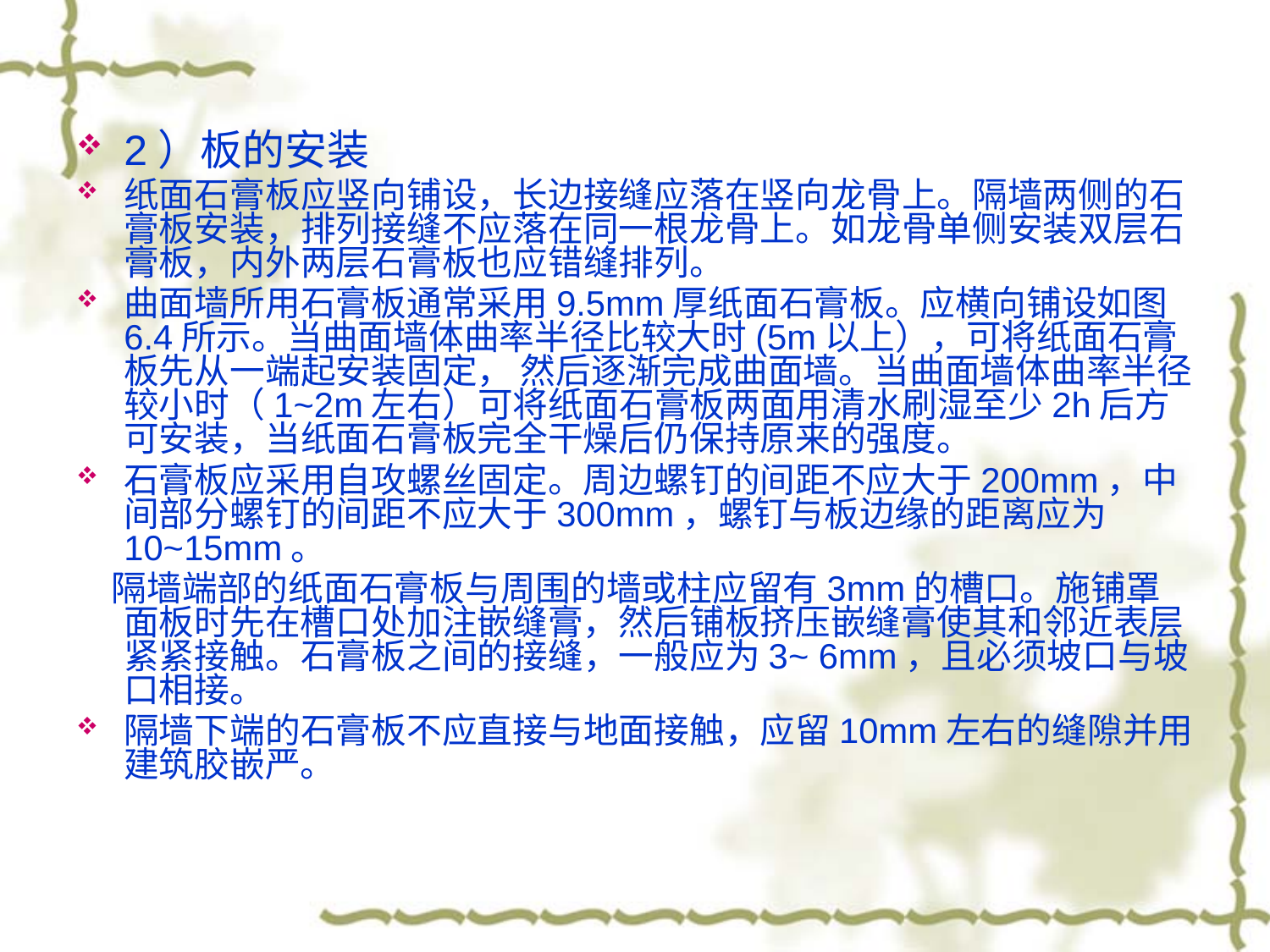

2）板的安装
纸面石膏板应竖向铺设，长边接缝应落在竖向龙骨上。隔墙两侧的石膏板安装，排列接缝不应落在同一根龙骨上。如龙骨单侧安装双层石膏板，内外两层石膏板也应错缝排列。
曲面墙所用石膏板通常采用9.5mm厚纸面石膏板。应横向铺设如图6.4所示。当曲面墙体曲率半径比较大时(5m以上），可将纸面石膏板先从一端起安装固定， 然后逐渐完成曲面墙。当曲面墙体曲率半径较小时（1~2m左右）可将纸面石膏板两面用清水刷湿至少2h后方可安装，当纸面石膏板完全干燥后仍保持原来的强度。
石膏板应采用自攻螺丝固定。周边螺钉的间距不应大于200mm，中间部分螺钉的间距不应大于300mm，螺钉与板边缘的距离应为10~15mm。
　隔墙端部的纸面石膏板与周围的墙或柱应留有3mm的槽口。施铺罩面板时先在槽口处加注嵌缝膏，然后铺板挤压嵌缝膏使其和邻近表层紧紧接触。石膏板之间的接缝，一般应为3~ 6mm，且必须坡口与坡口相接。
隔墙下端的石膏板不应直接与地面接触，应留10mm左右的缝隙并用建筑胶嵌严。